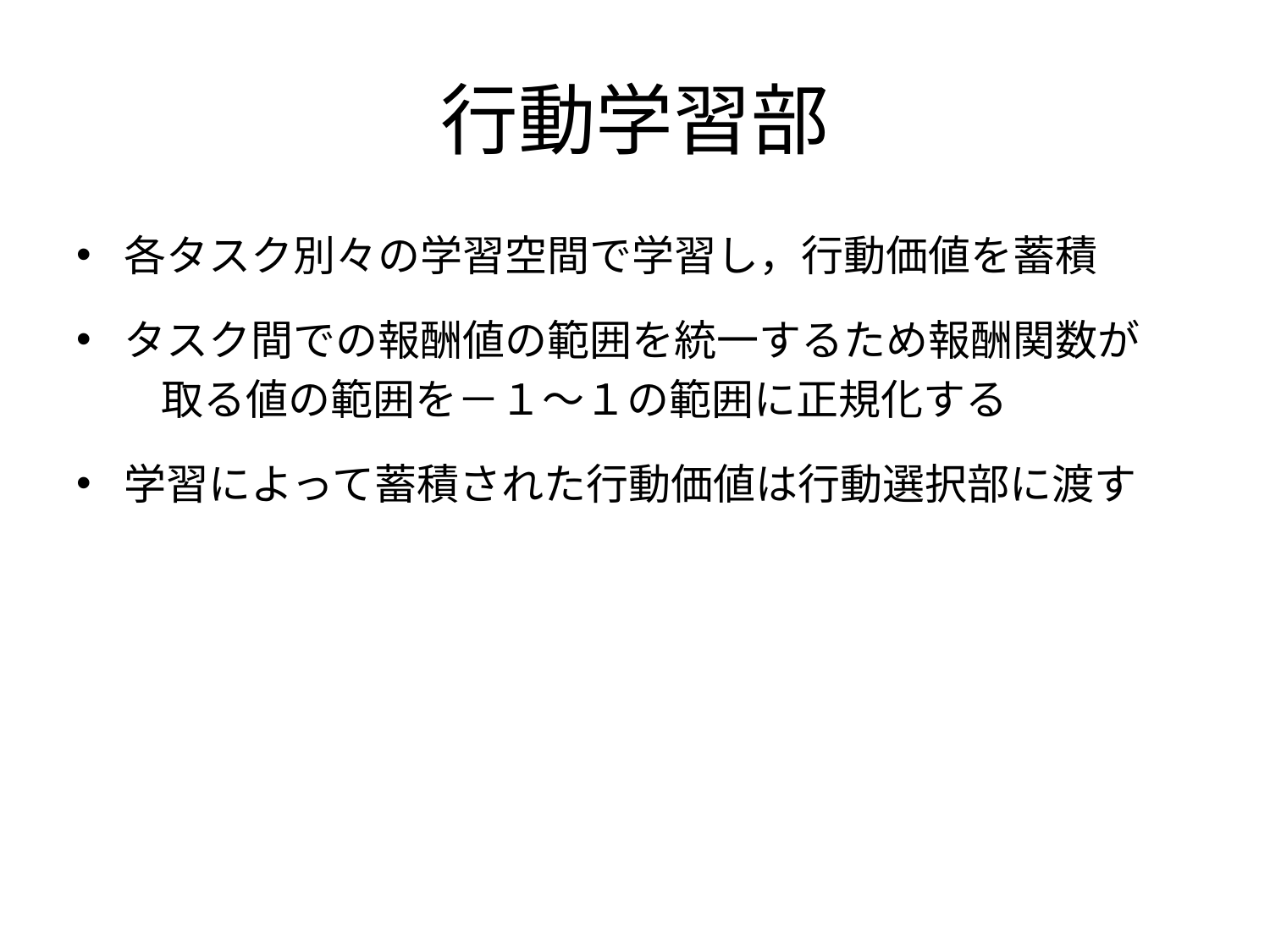

# 行動学習部
各タスク別々の学習空間で学習し，行動価値を蓄積

タスク間での報酬値の範囲を統一するため報酬関数が
　　取る値の範囲を－１～１の範囲に正規化する

学習によって蓄積された行動価値は行動選択部に渡す